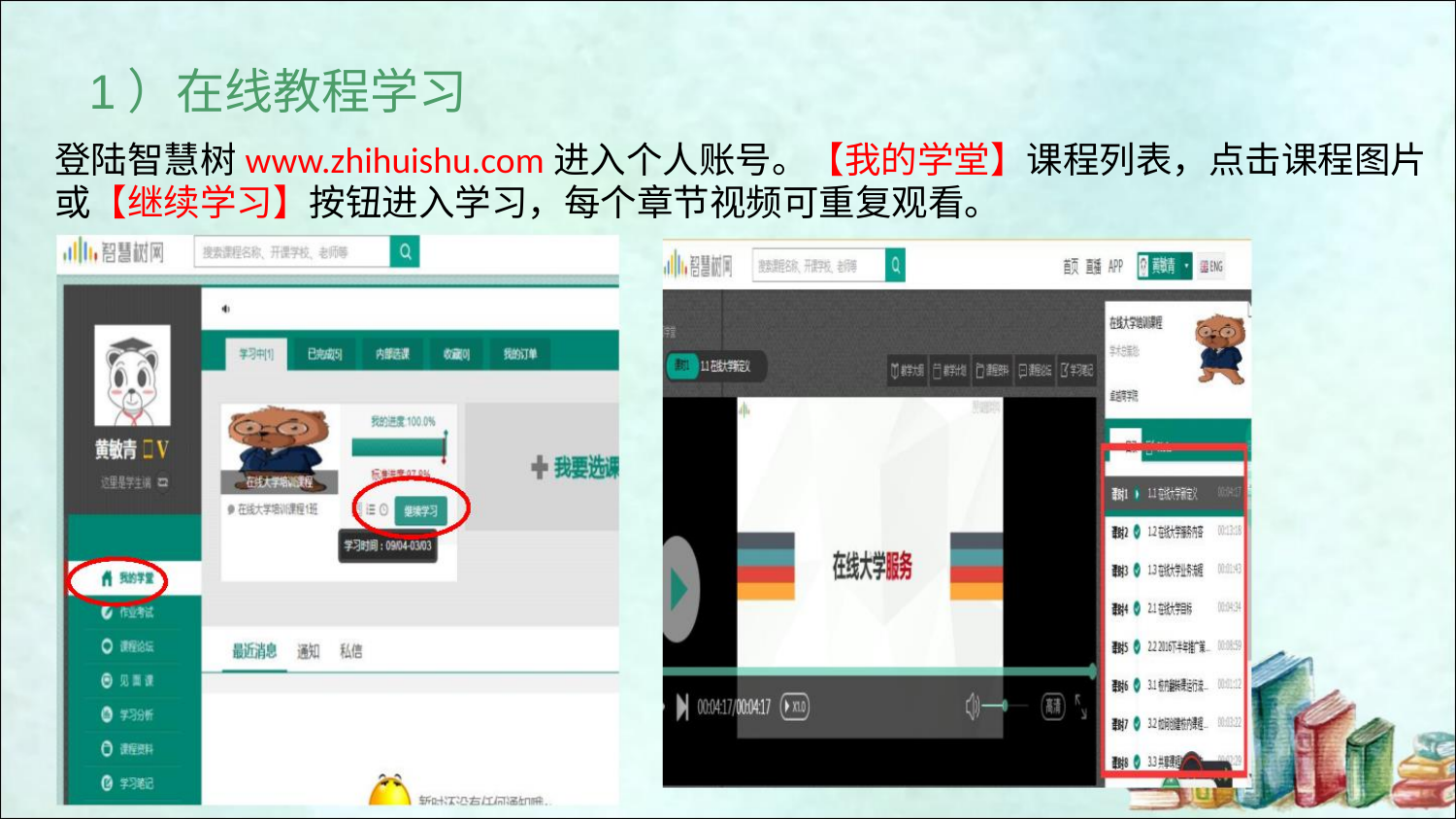

1）在线教程学习
登陆智慧树www.zhihuishu.com进入个人账号。【我的学堂】课程列表，点击课程图片
或【继续学习】按钮进入学习，每个章节视频可重复观看。